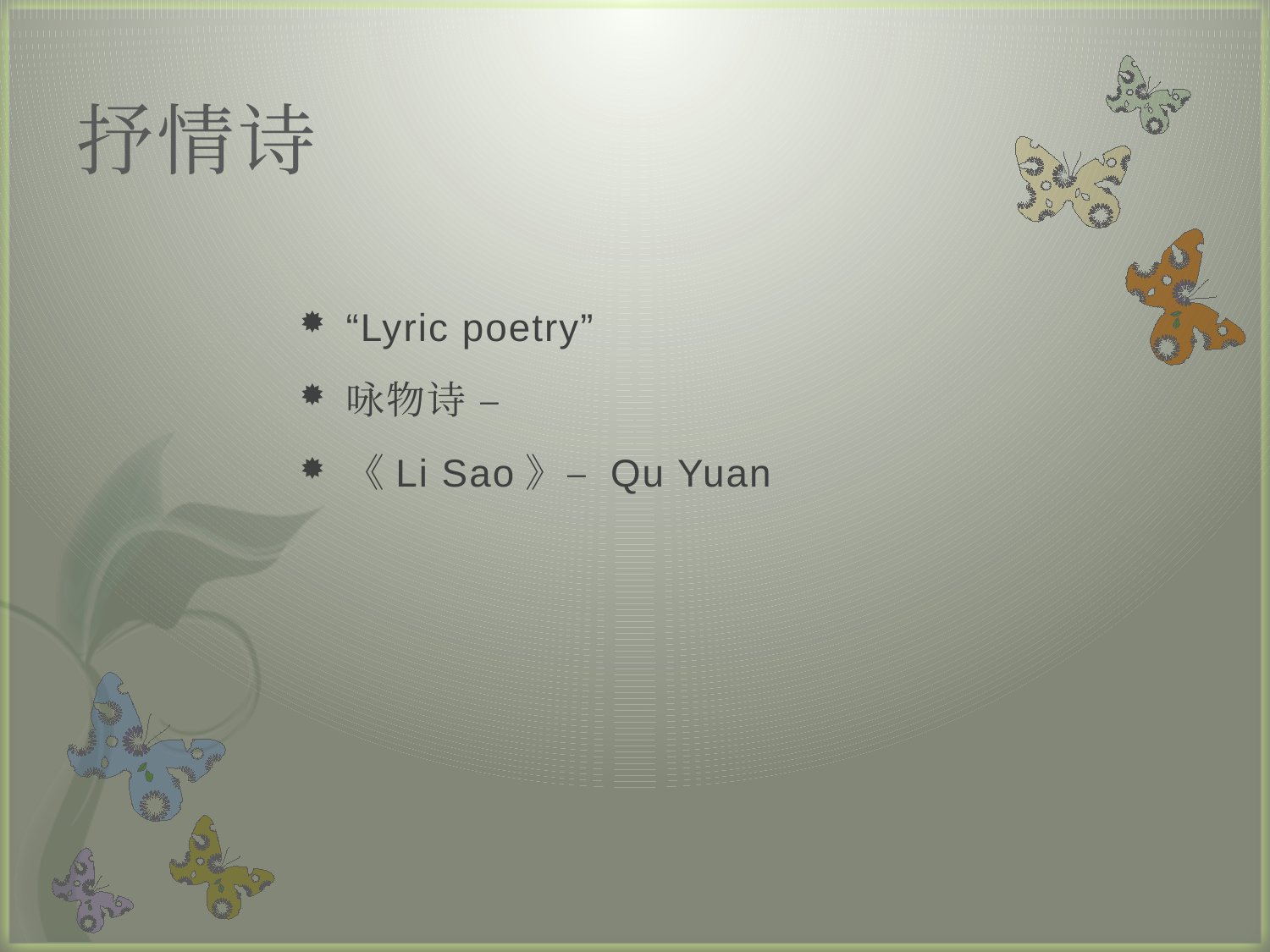

# 抒情诗
“Lyric poetry”
咏物诗 –
《Li Sao》– Qu Yuan